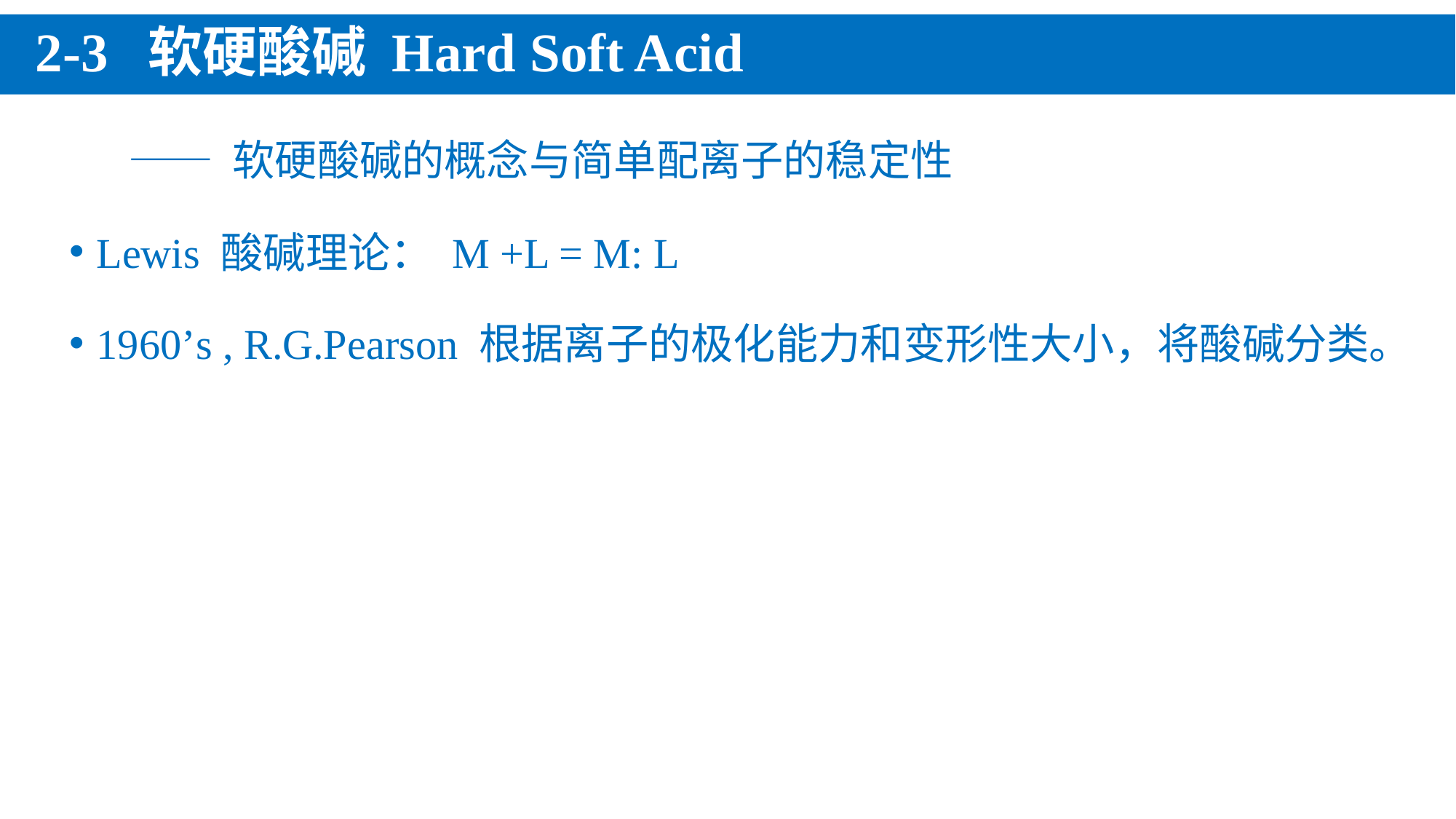

# 2-3  软硬酸碱 Hard Soft Acid Base
—— 软硬酸碱的概念与简单配离子的稳定性
Lewis 酸碱理论： M +L = M: L
1960’s , R.G.Pearson 根据离子的极化能力和变形性大小，将酸碱分类。